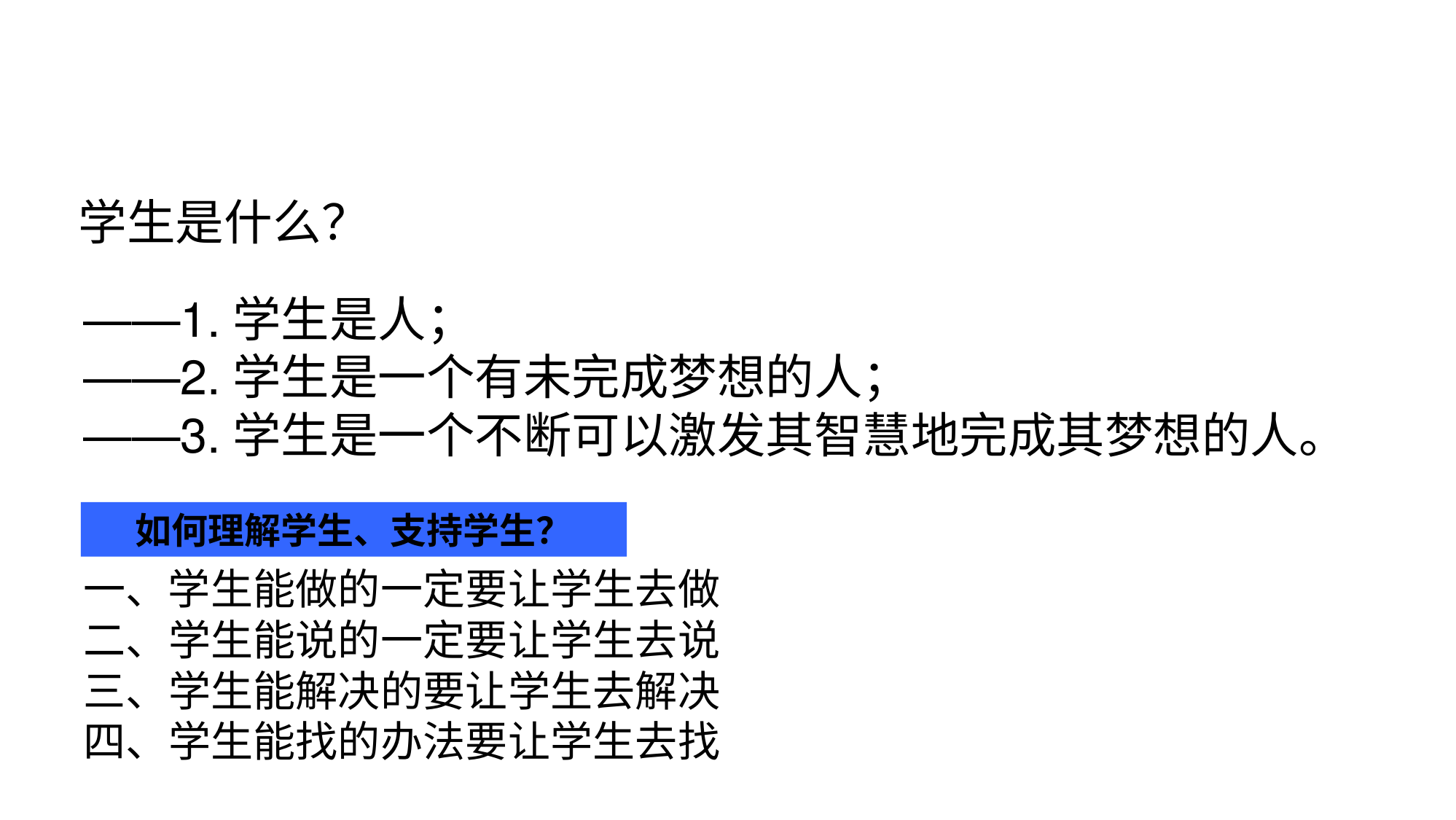

学生是什么？
——1.学生是人；
——2.学生是一个有未完成梦想的人；
——3.学生是一个不断可以激发其智慧地完成其梦想的人。
如何理解学生、支持学生？
一、学生能做的一定要让学生去做
二、学生能说的一定要让学生去说
三、学生能解决的要让学生去解决
四、学生能找的办法要让学生去找